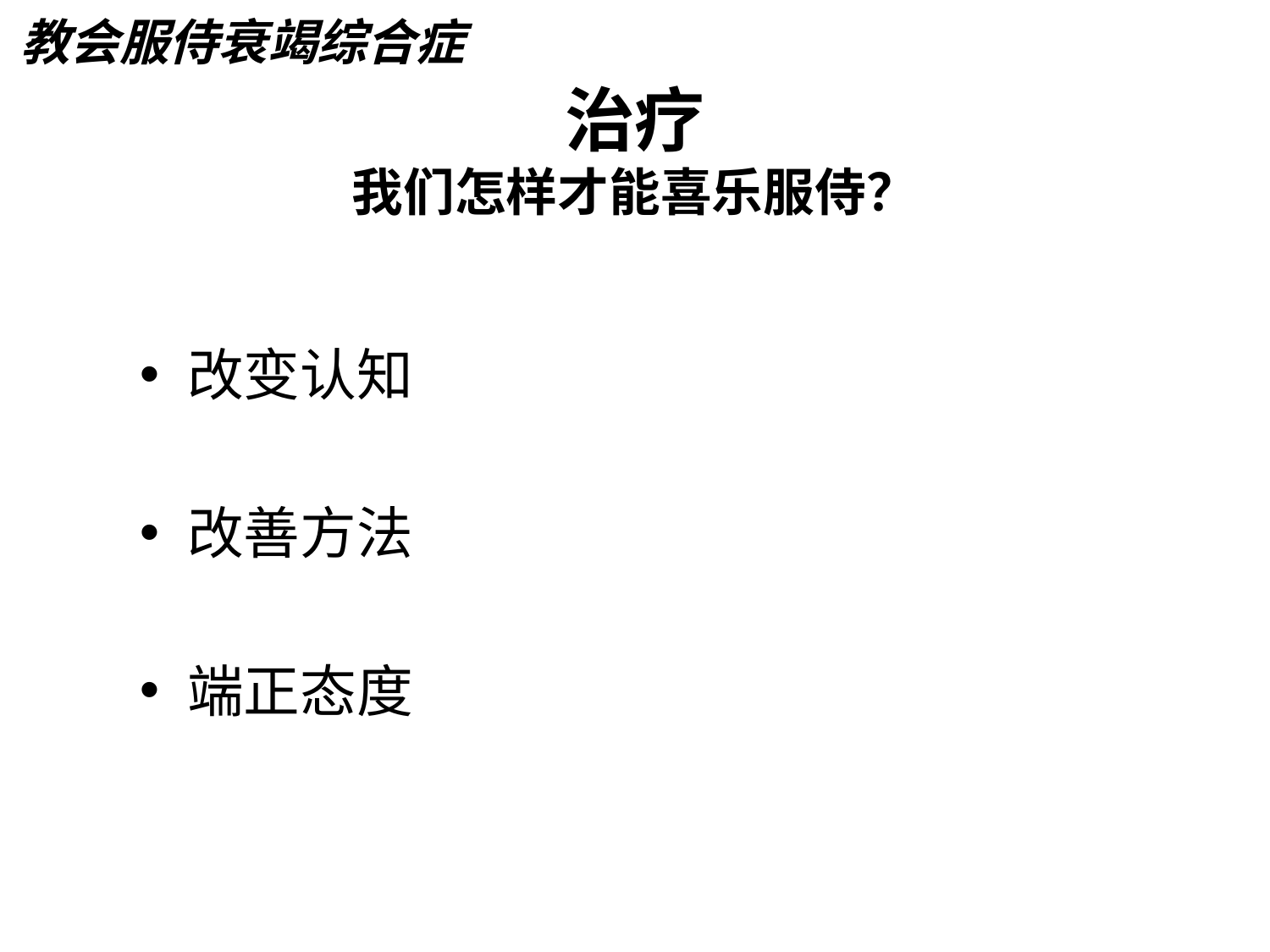

教会服侍衰竭综合症
# 治疗 我们怎样才能喜乐服侍？
改变认知

改善方法

端正态度